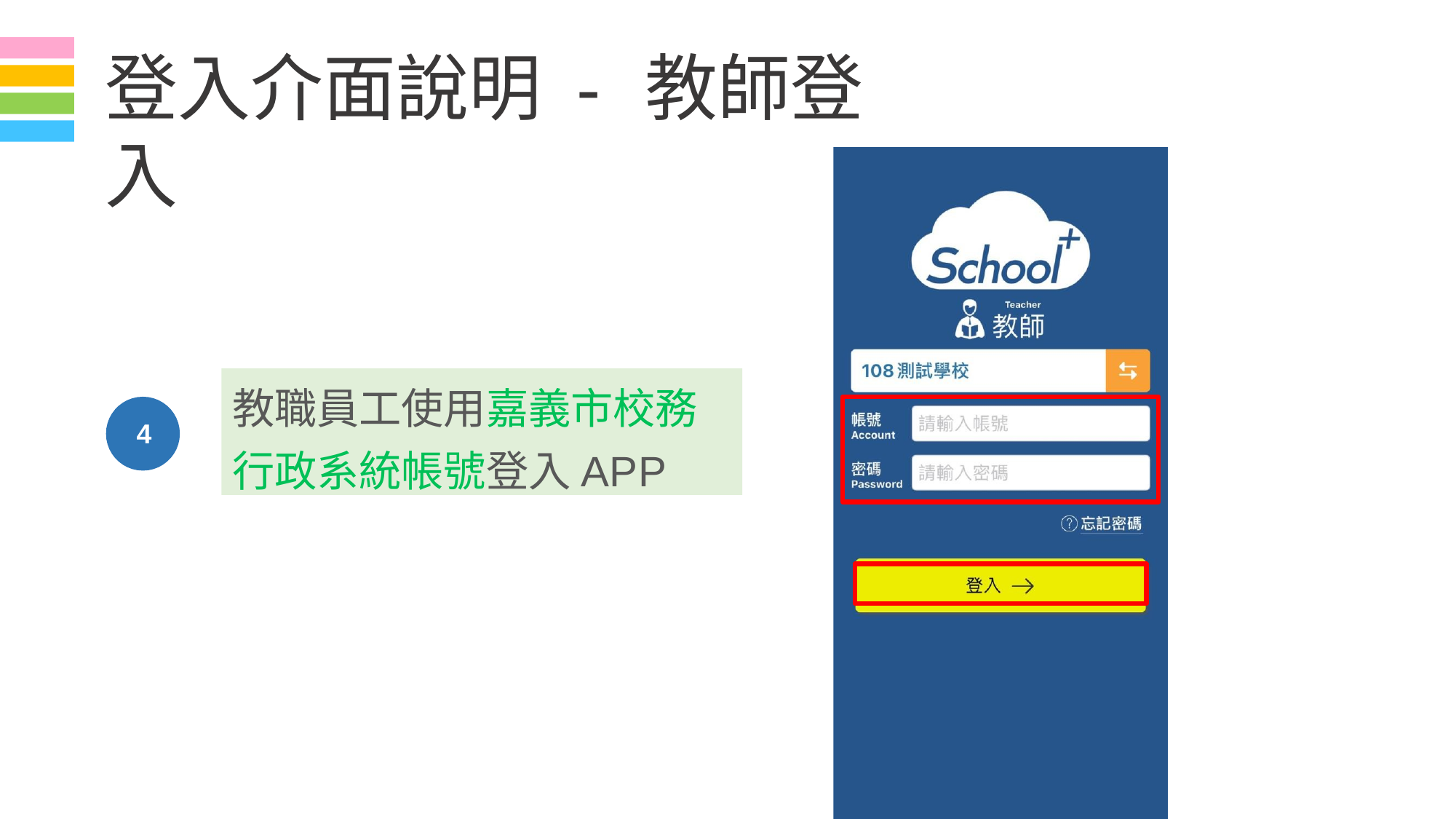

# 登入介面說明 - 教師登入

教職員工使用嘉義市校務 行政系統帳號登入APP

4